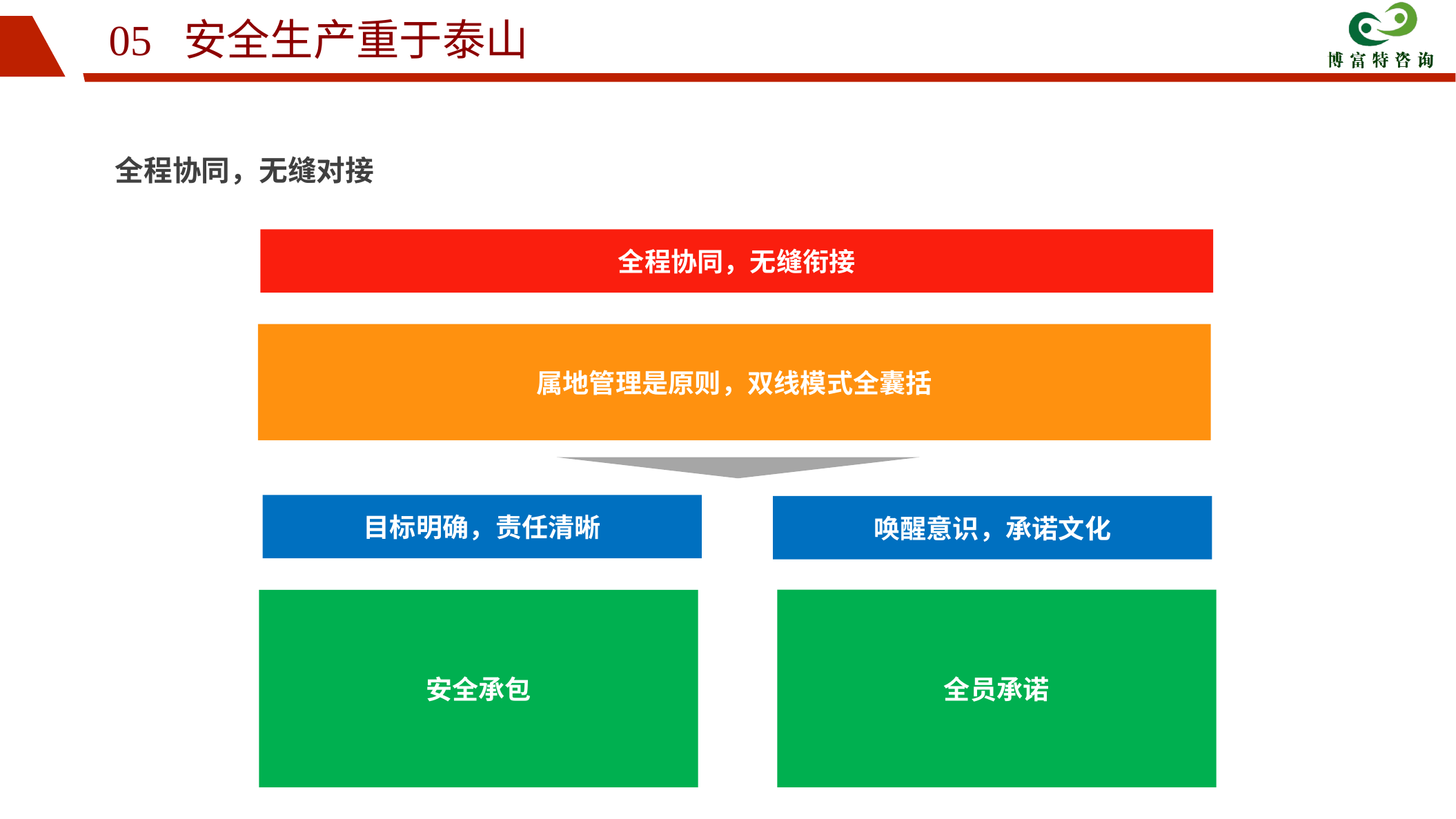

05  安全生产重于泰山

全程协同，无缝对接
全程协同，无缝衔接
属地管理是原则，双线模式全囊括

目标明确，责任清晰
唤醒意识，承诺文化
全员承诺
安全承包